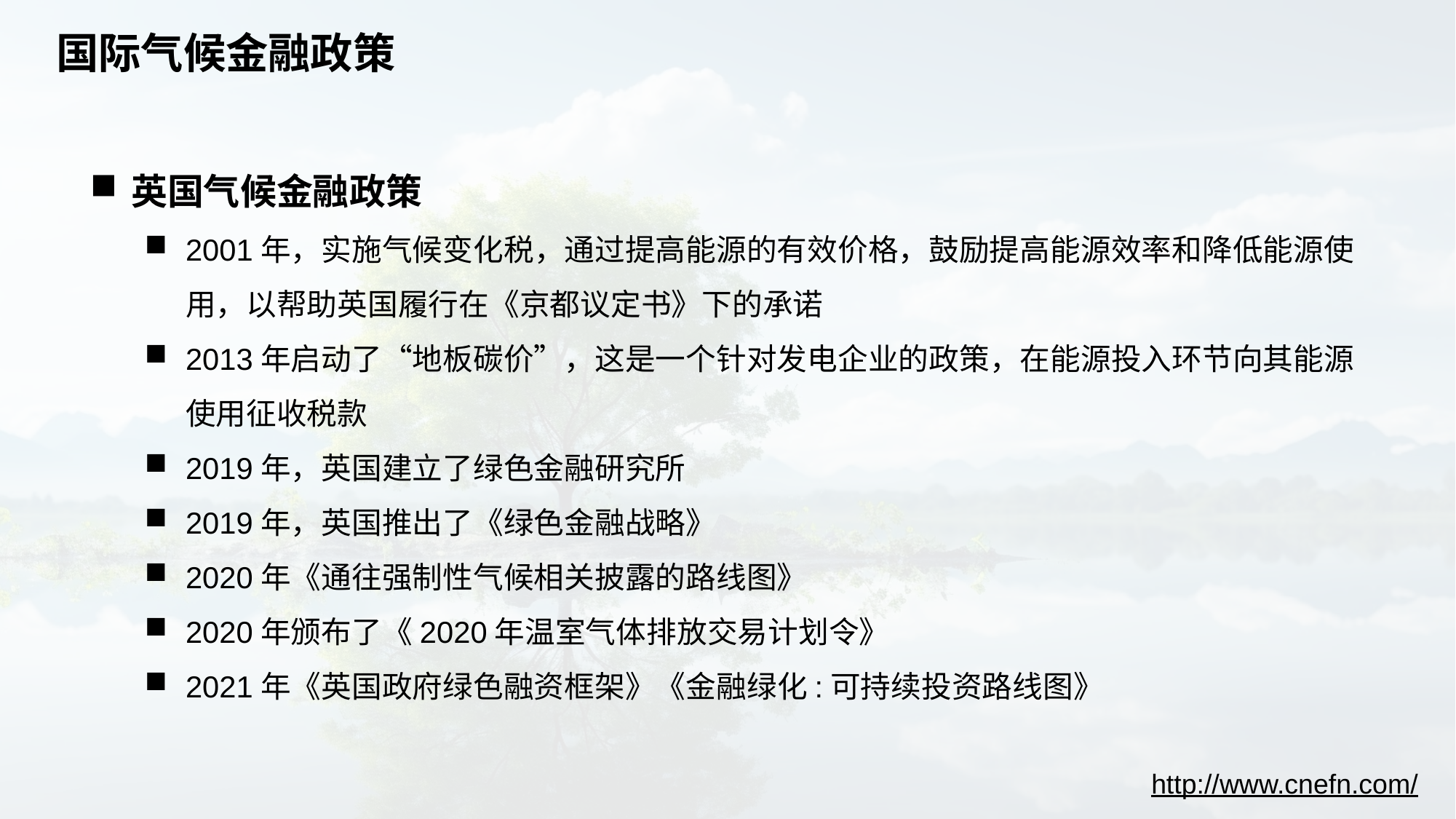

# 国际气候金融政策
英国气候金融政策
2001年，实施气候变化税，通过提高能源的有效价格，鼓励提高能源效率和降低能源使用，以帮助英国履行在《京都议定书》下的承诺
2013年启动了“地板碳价”，这是一个针对发电企业的政策，在能源投入环节向其能源使用征收税款
2019年，英国建立了绿色金融研究所
2019年，英国推出了《绿色金融战略》
2020年《通往强制性气候相关披露的路线图》
2020年颁布了《2020年温室气体排放交易计划令》
2021年《英国政府绿色融资框架》《金融绿化:可持续投资路线图》